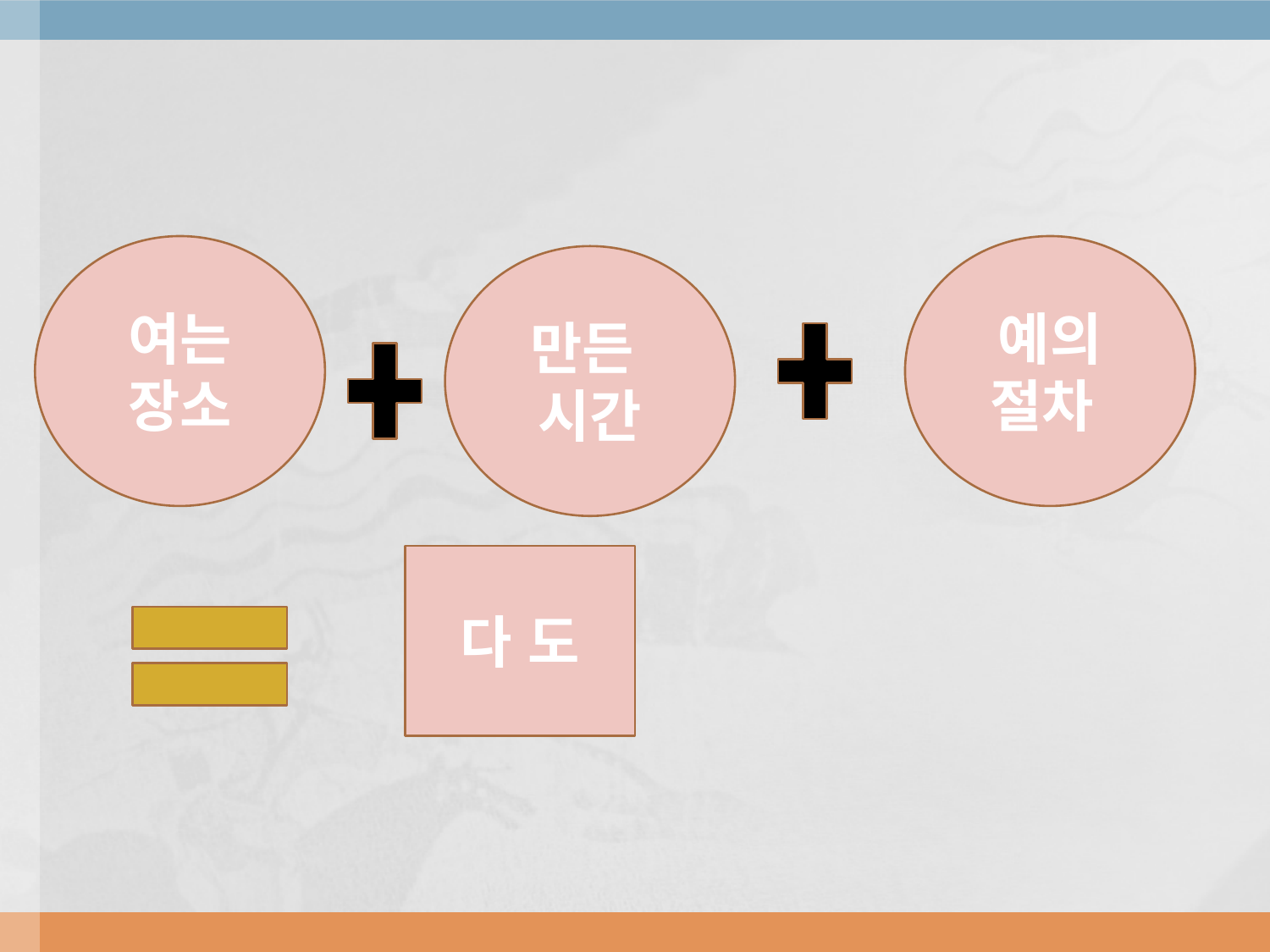

#

여는 장소
예의 절차
만든  시간

다 도